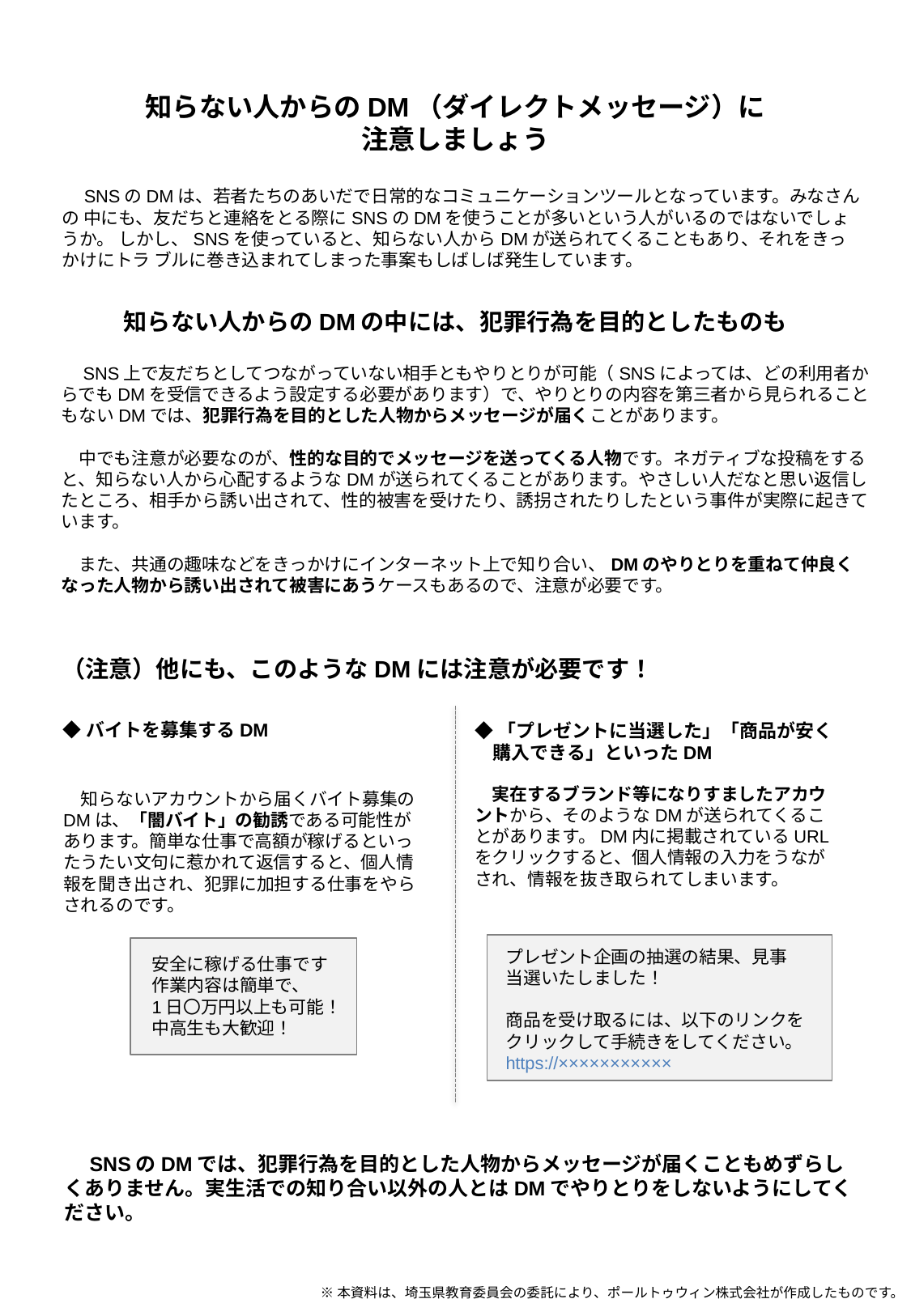

知らない人からのDM（ダイレクトメッセージ）に
注意しましょう
　SNSのDMは、若者たちのあいだで日常的なコミュニケーションツールとなっています。みなさんの 中にも、友だちと連絡をとる際にSNSのDMを使うことが多いという人がいるのではないでしょうか。 しかし、SNSを使っていると、知らない人からDMが送られてくることもあり、それをきっかけにトラ ブルに巻き込まれてしまった事案もしばしば発生しています。
知らない人からのDMの中には、犯罪行為を目的としたものも
　SNS上で友だちとしてつながっていない相手ともやりとりが可能（SNSによっては、どの利用者からでもDMを受信できるよう設定する必要があります）で、やりとりの内容を第三者から見られることもないDMでは、犯罪行為を目的とした人物からメッセージが届くことがあります。

　中でも注意が必要なのが、性的な目的でメッセージを送ってくる人物です。ネガティブな投稿をすると、知らない人から心配するようなDMが送られてくることがあります。やさしい人だなと思い返信したところ、相手から誘い出されて、性的被害を受けたり、誘拐されたりしたという事件が実際に起きています。

　また、共通の趣味などをきっかけにインターネット上で知り合い、DMのやりとりを重ねて仲良くなった人物から誘い出されて被害にあうケースもあるので、注意が必要です。
（注意）他にも、このようなDMには注意が必要です！
◆バイトを募集するDM
◆「プレゼントに当選した」「商品が安く
　購入できる」といったDM
　実在するブランド等になりすましたアカウ
ントから、そのようなDMが送られてくるこ
とがあります。DM内に掲載されているURL
をクリックすると、個人情報の入力をうなが
され、情報を抜き取られてしまいます。
　知らないアカウントから届くバイト募集のDMは、「闇バイト」の勧誘である可能性が
あります。簡単な仕事で高額が稼げるといっ
たうたい文句に惹かれて返信すると、個人情
報を聞き出され、犯罪に加担する仕事をやら
されるのです。

プレゼント企画の抽選の結果、見事
当選いたしました！

商品を受け取るには、以下のリンクをクリックして手続きをしてください。
https://×××××××××××

安全に稼げる仕事です
作業内容は簡単で、
1日〇万円以上も可能！
中高生も大歓迎！
　SNSのDMでは、犯罪行為を目的とした人物からメッセージが届くこともめずらしくありません。実生活での知り合い以外の人とはDMでやりとりをしないようにしてください。
※本資料は、埼玉県教育委員会の委託により、ポールトゥウィン株式会社が作成したものです。